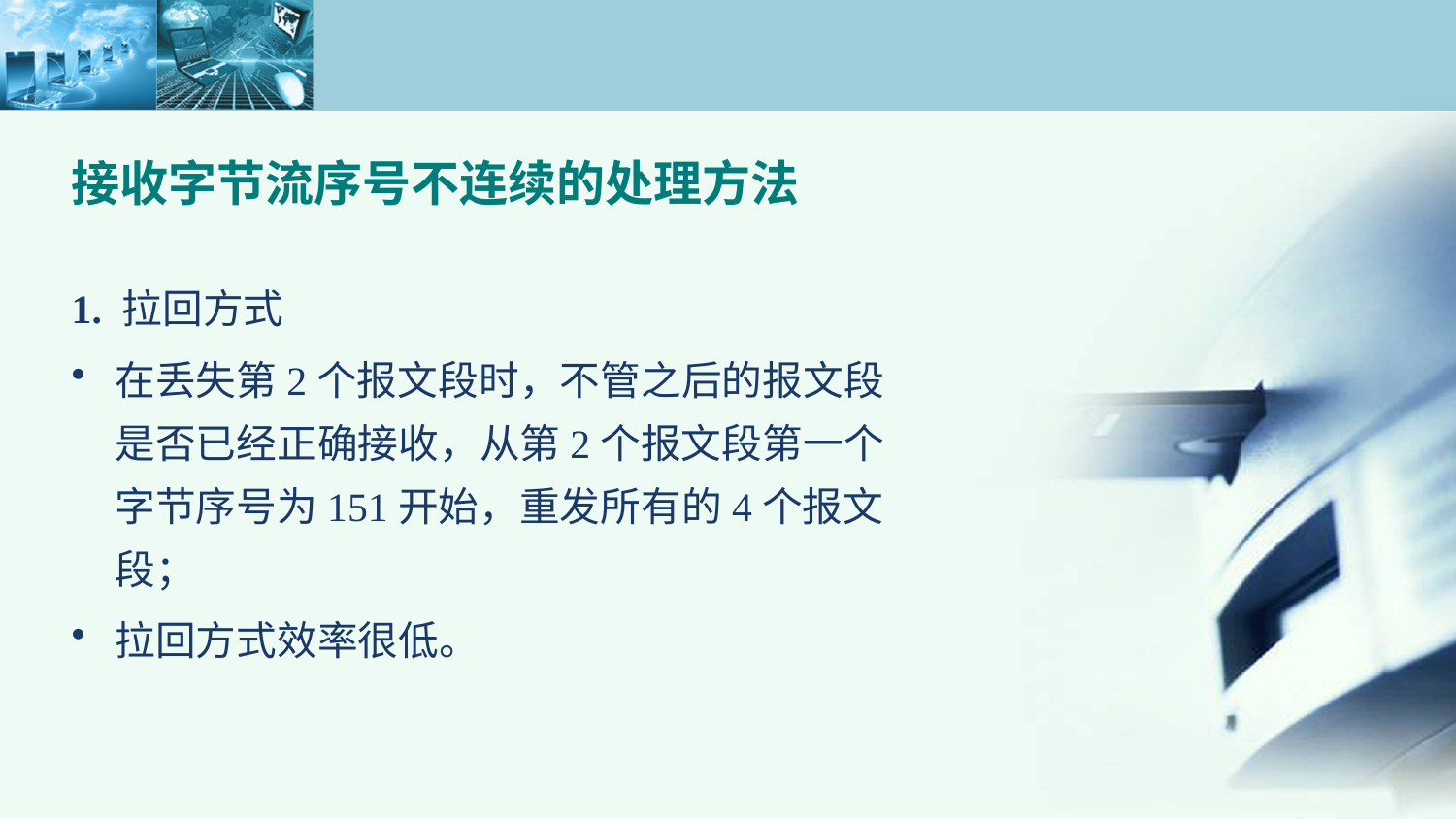

接收字节流序号不连续的处理方法
1. 拉回方式
在丢失第2个报文段时，不管之后的报文段是否已经正确接收，从第2个报文段第一个字节序号为151开始，重发所有的4个报文段；
拉回方式效率很低。